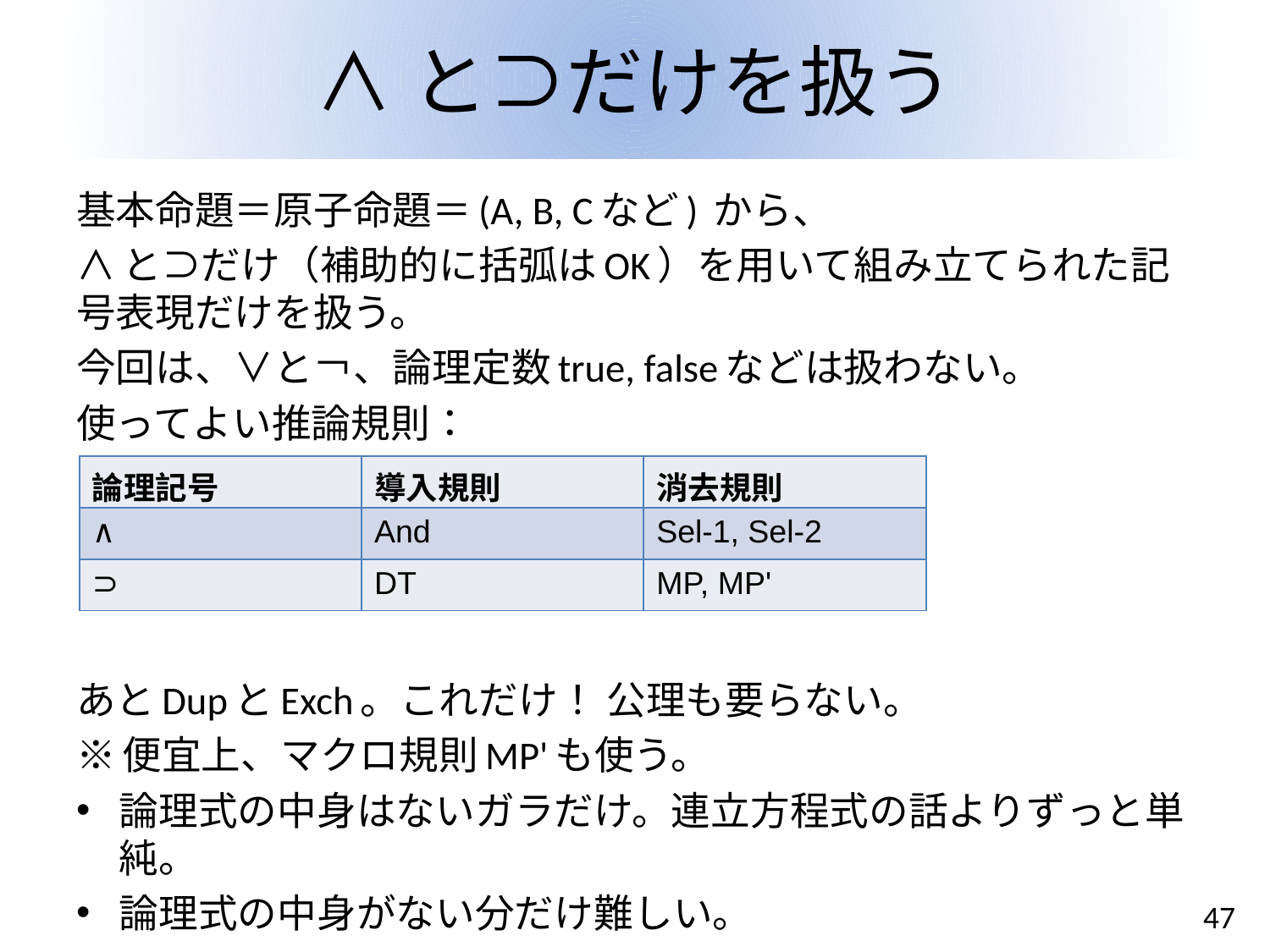

# ∧と⊃だけを扱う
基本命題＝原子命題＝(A, B, Cなど) から、
∧と⊃だけ（補助的に括弧はOK）を用いて組み立てられた記号表現だけを扱う。
今回は、∨と￢、論理定数true, falseなどは扱わない。
使ってよい推論規則：

あとDupとExch。これだけ！ 公理も要らない。
※便宜上、マクロ規則MP'も使う。
論理式の中身はないガラだけ。連立方程式の話よりずっと単純。
論理式の中身がない分だけ難しい。

| 論理記号 | 導入規則 | 消去規則 |
| --- | --- | --- |
| ∧ | And | Sel-1, Sel-2 |
| ⊃ | DT | MP, MP' |
47